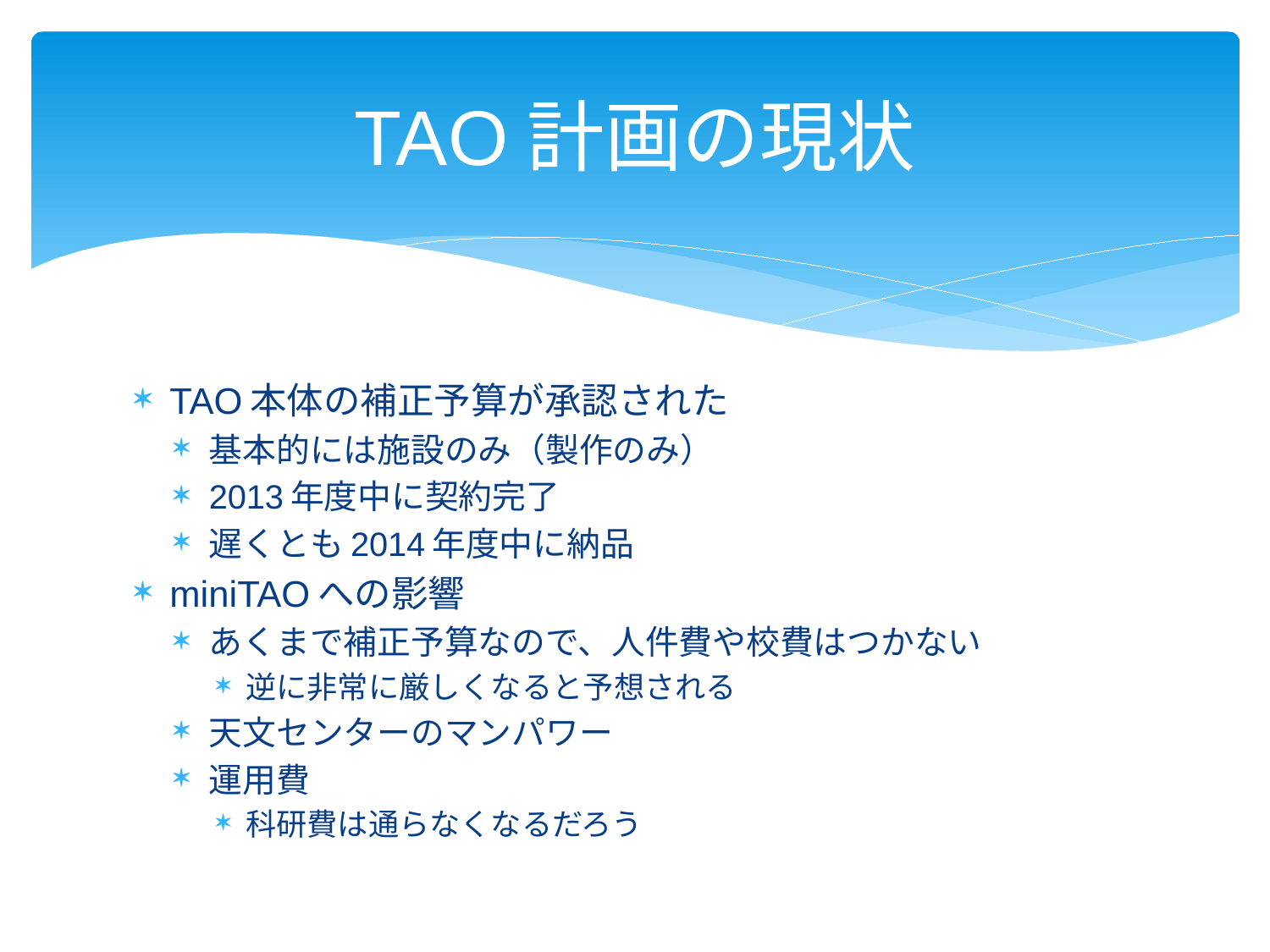

# TAO計画の現状
TAO本体の補正予算が承認された
基本的には施設のみ（製作のみ）
2013年度中に契約完了
遅くとも2014年度中に納品
miniTAOへの影響
あくまで補正予算なので、人件費や校費はつかない
逆に非常に厳しくなると予想される
天文センターのマンパワー
運用費
科研費は通らなくなるだろう